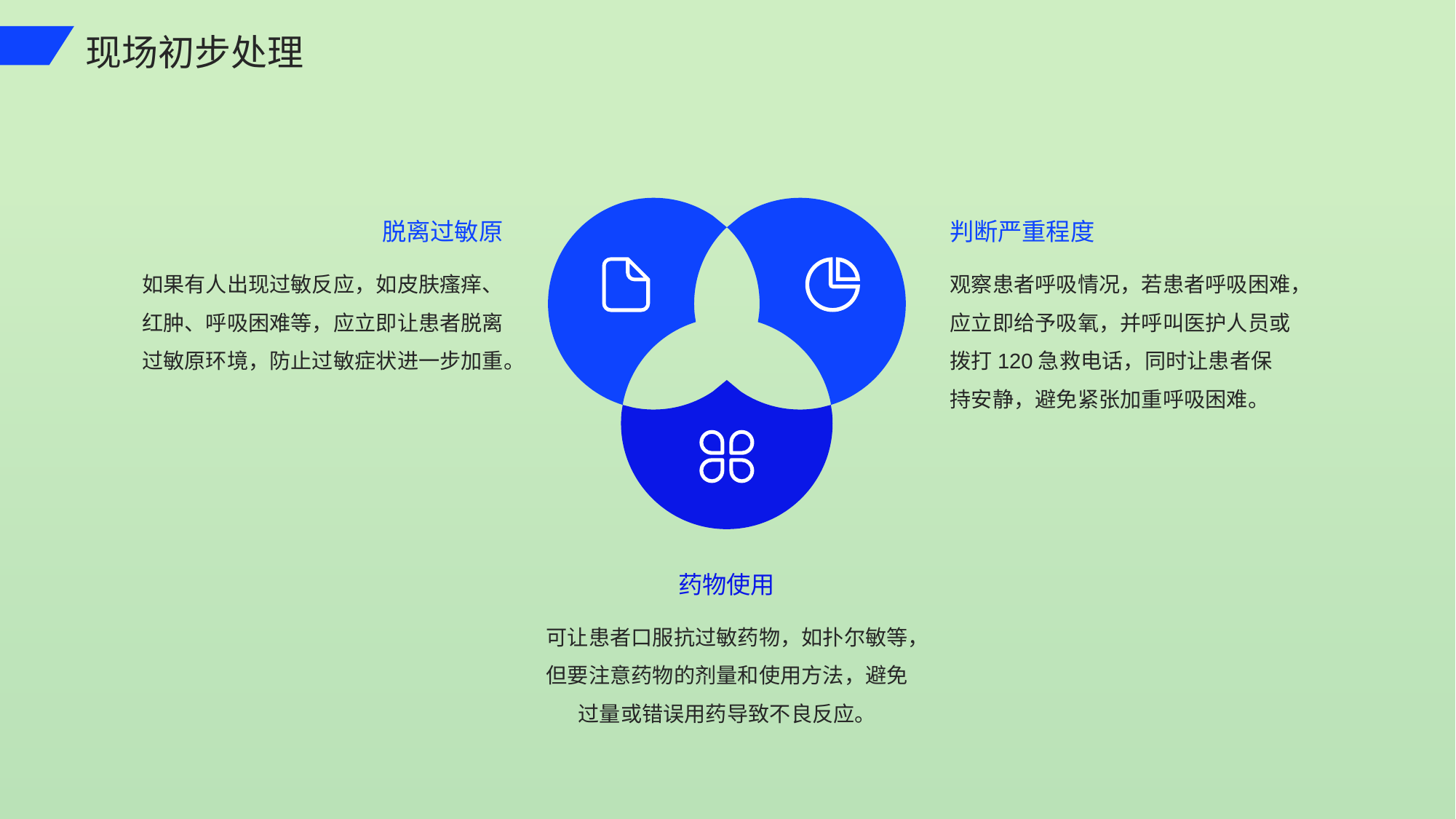

现场初步处理

脱离过敏原
判断严重程度

如果有人出现过敏反应，如皮肤瘙痒、红肿、呼吸困难等，应立即让患者脱离过敏原环境，防止过敏症状进一步加重。
观察患者呼吸情况，若患者呼吸困难，应立即给予吸氧，并呼叫医护人员或拨打120急救电话，同时让患者保持安静，避免紧张加重呼吸困难。

药物使用
可让患者口服抗过敏药物，如扑尔敏等，但要注意药物的剂量和使用方法，避免过量或错误用药导致不良反应。